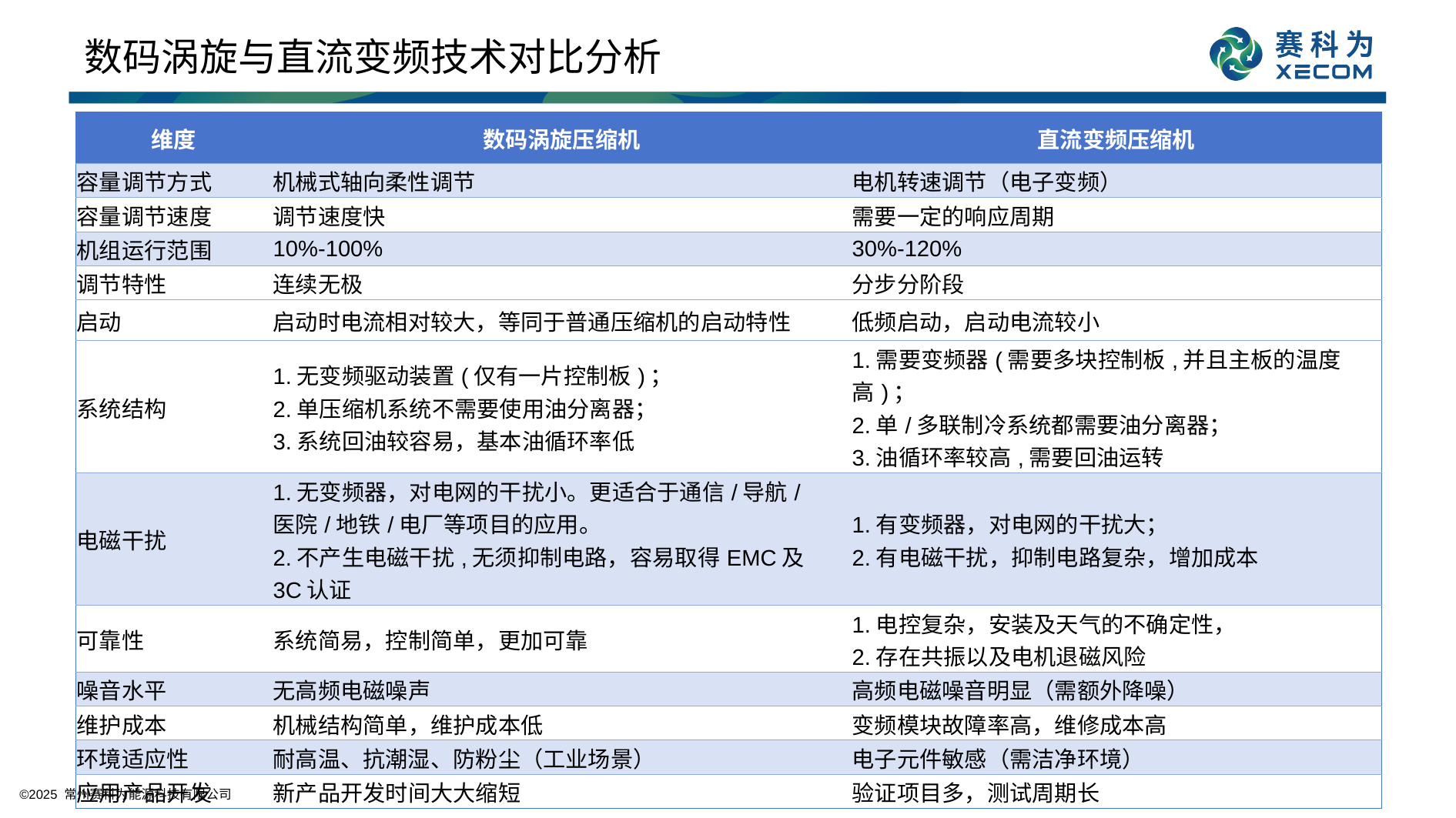

# 数码涡旋与直流变频技术对比分析
| 维度 | 数码涡旋压缩机 | 直流变频压缩机 |
| --- | --- | --- |
| 容量调节方式 | 机械式轴向柔性调节 | 电机转速调节（电子变频） |
| 容量调节速度 | 调节速度快 | 需要一定的响应周期 |
| 机组运行范围 | 10%-100% | 30%-120% |
| 调节特性 | 连续无极 | 分步分阶段 |
| 启动 | 启动时电流相对较大，等同于普通压缩机的启动特性 | 低频启动，启动电流较小 |
| 系统结构 | 1.无变频驱动装置(仅有一片控制板)； 2.单压缩机系统不需要使用油分离器； 3.系统回油较容易，基本油循环率低 | 1.需要变频器(需要多块控制板,并且主板的温度高)； 2.单/多联制冷系统都需要油分离器； 3.油循环率较高,需要回油运转 |
| 电磁干扰 | 1.无变频器，对电网的干扰小。更适合于通信/导航/ 医院/地铁/电厂等项目的应用。 2.不产生电磁干扰,无须抑制电路，容易取得EMC及 3C认证 | 1.有变频器，对电网的干扰大； 2.有电磁干扰，抑制电路复杂，增加成本 |
| 可靠性 | 系统简易，控制简单，更加可靠 | 1.电控复杂，安装及天气的不确定性， 2.存在共振以及电机退磁风险 |
| 噪音水平 | 无高频电磁噪声 | 高频电磁噪音明显（需额外降噪） |
| 维护成本 | 机械结构简单，维护成本低 | 变频模块故障率高，维修成本高 |
| 环境适应性 | 耐高温、抗潮湿、防粉尘（工业场景） | 电子元件敏感（需洁净环境） |
| 应用产品开发 | 新产品开发时间大大缩短 | 验证项目多，测试周期长 |